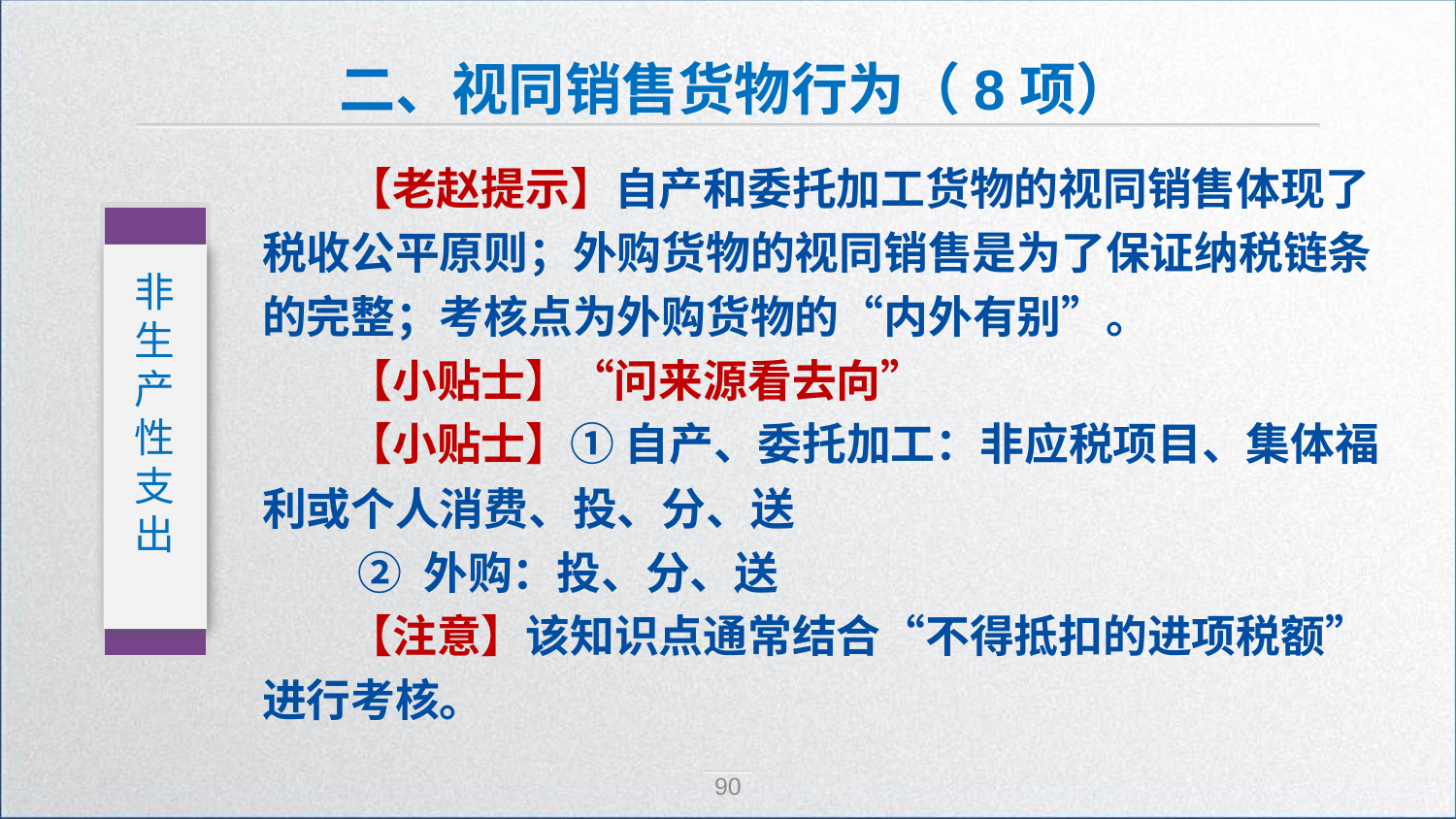

二、视同销售货物行为（8项）
【老赵提示】自产和委托加工货物的视同销售体现了税收公平原则；外购货物的视同销售是为了保证纳税链条的完整；考核点为外购货物的“内外有别”。
【小贴士】“问来源看去向”
【小贴士】① 自产、委托加工：非应税项目、集体福利或个人消费、投、分、送
 ② 外购：投、分、送
【注意】该知识点通常结合“不得抵扣的进项税额”进行考核。

非生产性支出
90